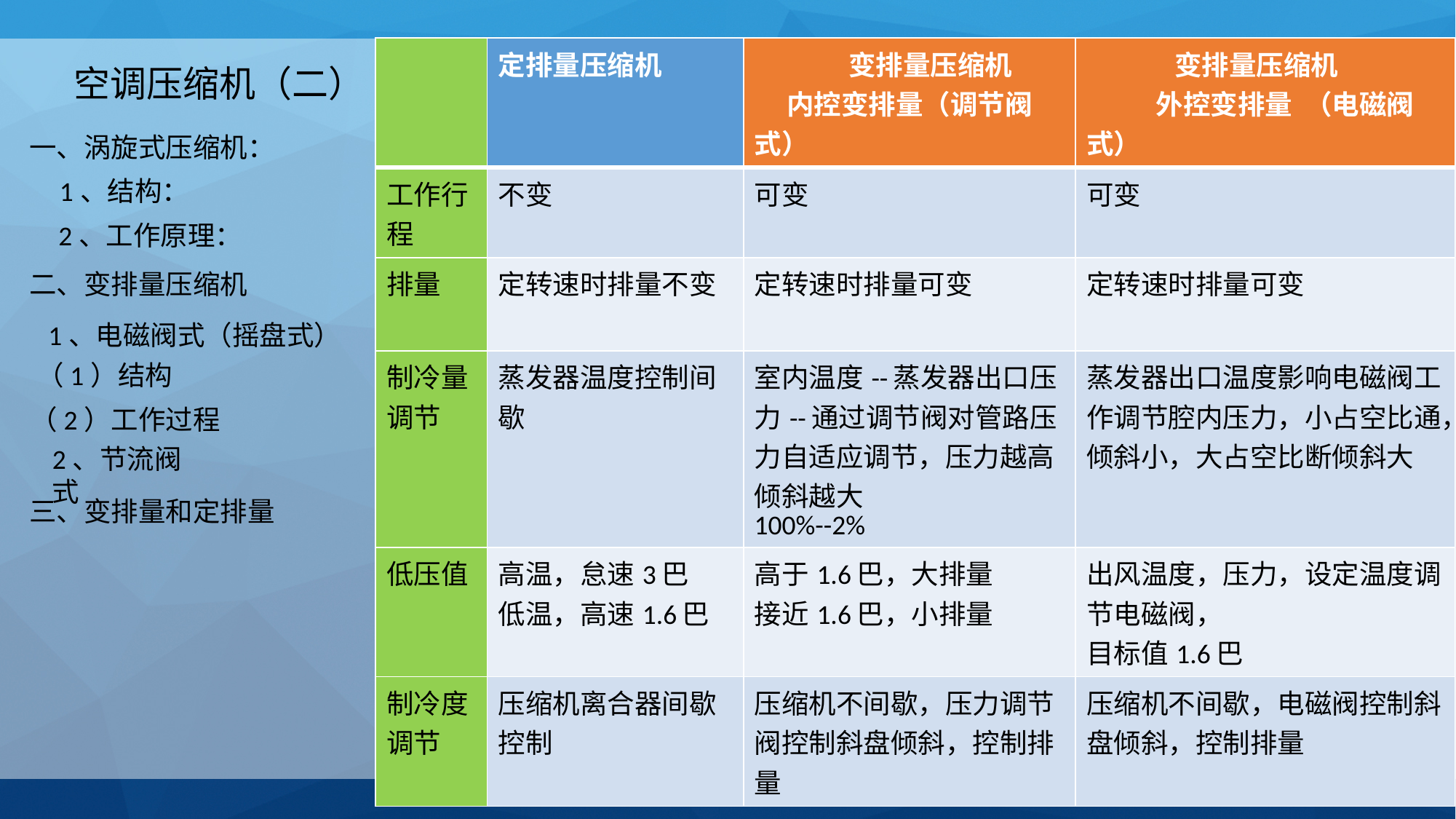

|  | 定排量压缩机 | 变排量压缩机 内控变排量（调节阀式） | 变排量压缩机 外控变排量 （电磁阀式） |
| --- | --- | --- | --- |
| 工作行程 | 不变 | 可变 | 可变 |
| 排量 | 定转速时排量不变 | 定转速时排量可变 | 定转速时排量可变 |
| 制冷量调节 | 蒸发器温度控制间歇 | 室内温度--蒸发器出口压力--通过调节阀对管路压力自适应调节，压力越高倾斜越大 100%--2% | 蒸发器出口温度影响电磁阀工作调节腔内压力，小占空比通，倾斜小，大占空比断倾斜大 |
| 低压值 | 高温，怠速3巴 低温，高速1.6巴 | 高于1.6巴，大排量 接近1.6巴，小排量 | 出风温度，压力，设定温度调节电磁阀， 目标值1.6巴 |
| 制冷度调节 | 压缩机离合器间歇控制 | 压缩机不间歇，压力调节阀控制斜盘倾斜，控制排量 | 压缩机不间歇，电磁阀控制斜盘倾斜，控制排量 |
空调压缩机（二）
一、涡旋式压缩机：
1、结构：
2、工作原理：
二、变排量压缩机
1、电磁阀式（摇盘式）
（1）结构
（2）工作过程
2、节流阀式
三、变排量和定排量